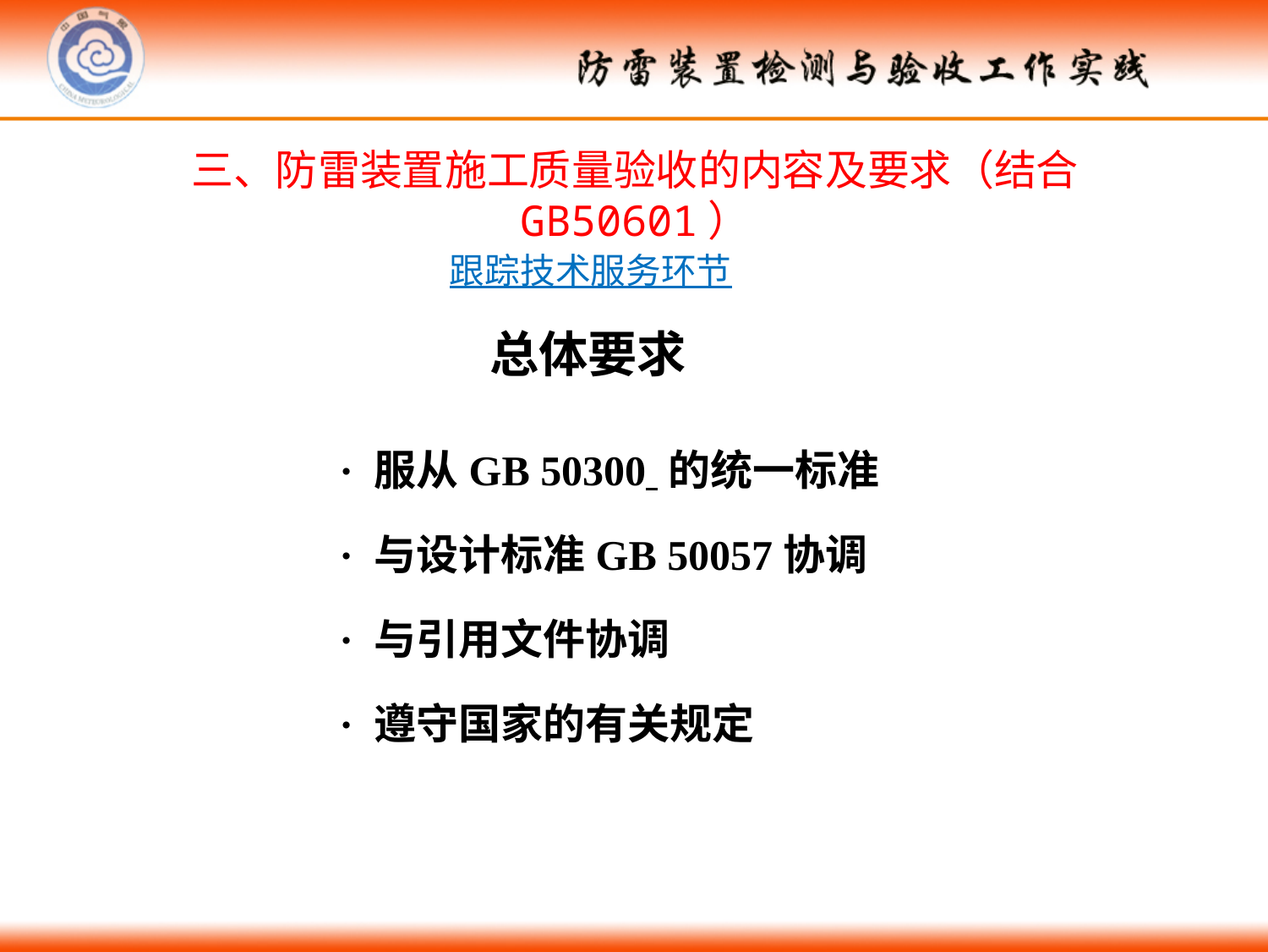

# 三、防雷装置施工质量验收的内容及要求（结合GB50601）
跟踪技术服务环节
总体要求
· 服从GB 50300 的统一标准
· 与设计标准GB 50057协调
· 与引用文件协调
· 遵守国家的有关规定